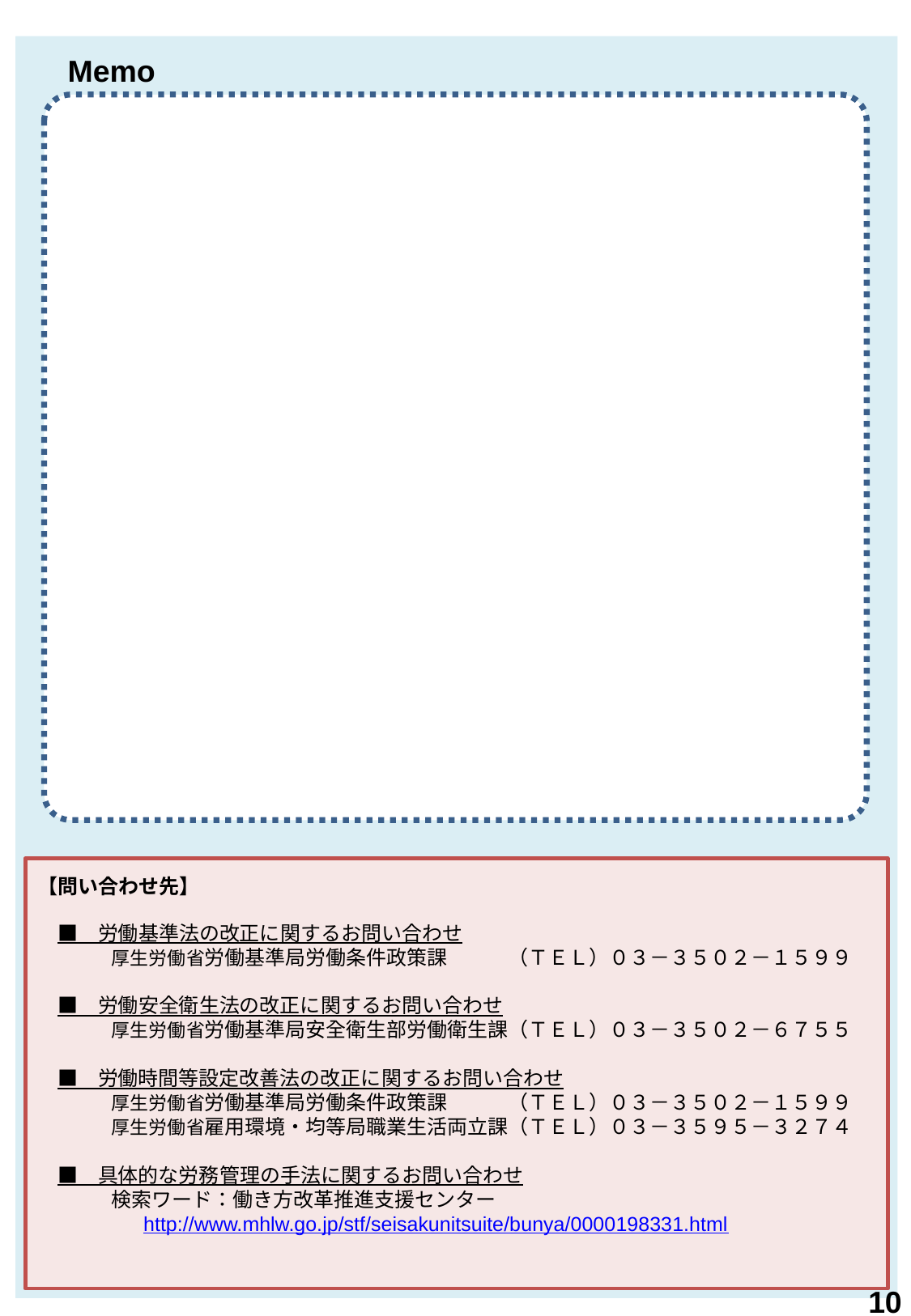

Memo

【問い合わせ先】

　■　労働基準法の改正に関するお問い合わせ
　　　　厚生労働省労働基準局労働条件政策課　　　（ＴＥＬ）０３－３５０２－１５９９

　■　労働安全衛生法の改正に関するお問い合わせ
　　　　厚生労働省労働基準局安全衛生部労働衛生課（ＴＥＬ）０３－３５０２－６７５５

　■　労働時間等設定改善法の改正に関するお問い合わせ
　　　　厚生労働省労働基準局労働条件政策課　　　（ＴＥＬ）０３－３５０２－１５９９
　　　　厚生労働省雇用環境・均等局職業生活両立課（ＴＥＬ）０３－３５９５－３２７４

　■　具体的な労務管理の手法に関するお問い合わせ
　　　　検索ワード：働き方改革推進支援センター
　　　　　http://www.mhlw.go.jp/stf/seisakunitsuite/bunya/0000198331.html

10
10